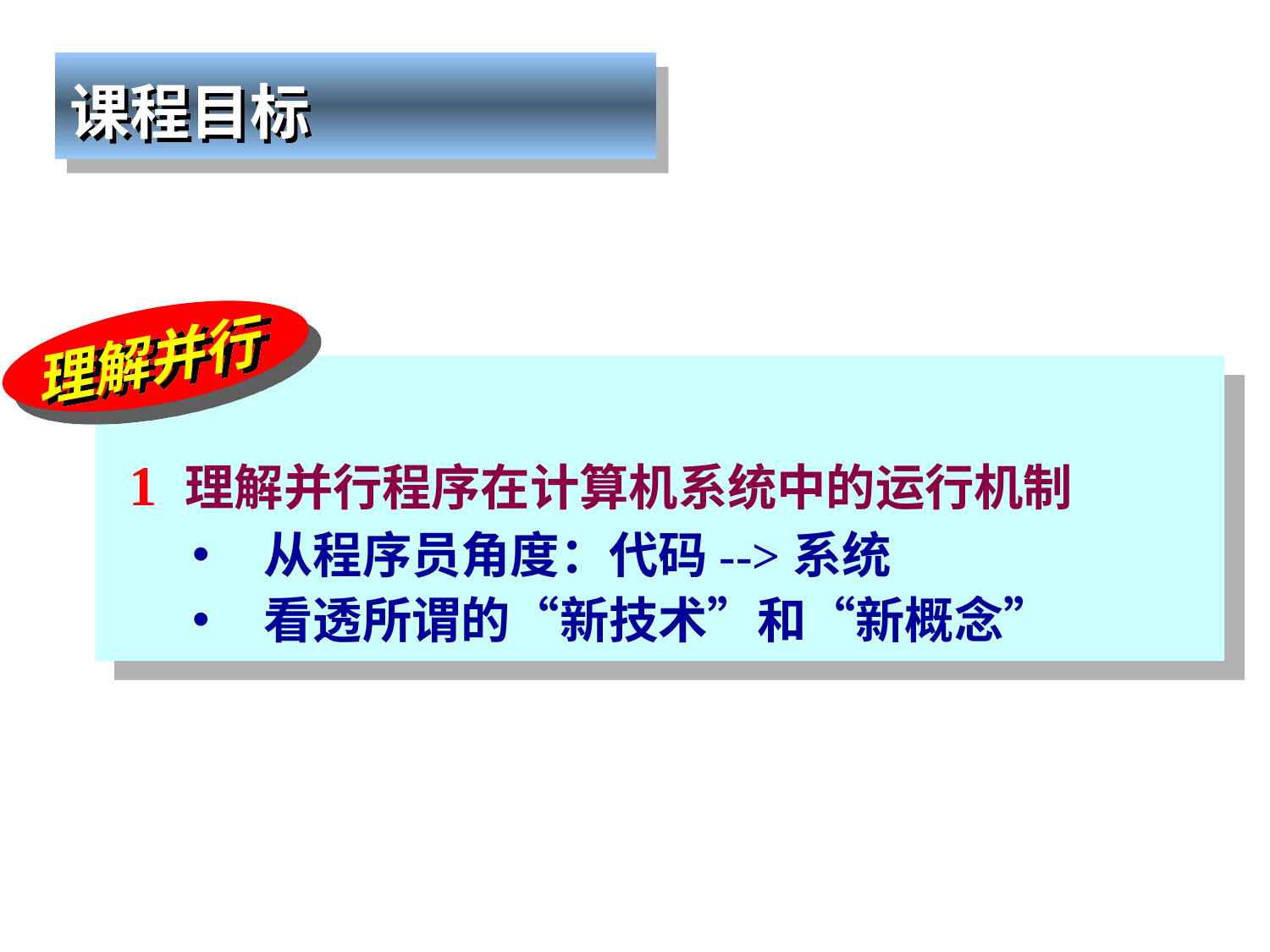

课程目标
#

理解并行

1 理解并行程序在计算机系统中的运行机制
从程序员角度：代码-->系统
看透所谓的“新技术”和“新概念”